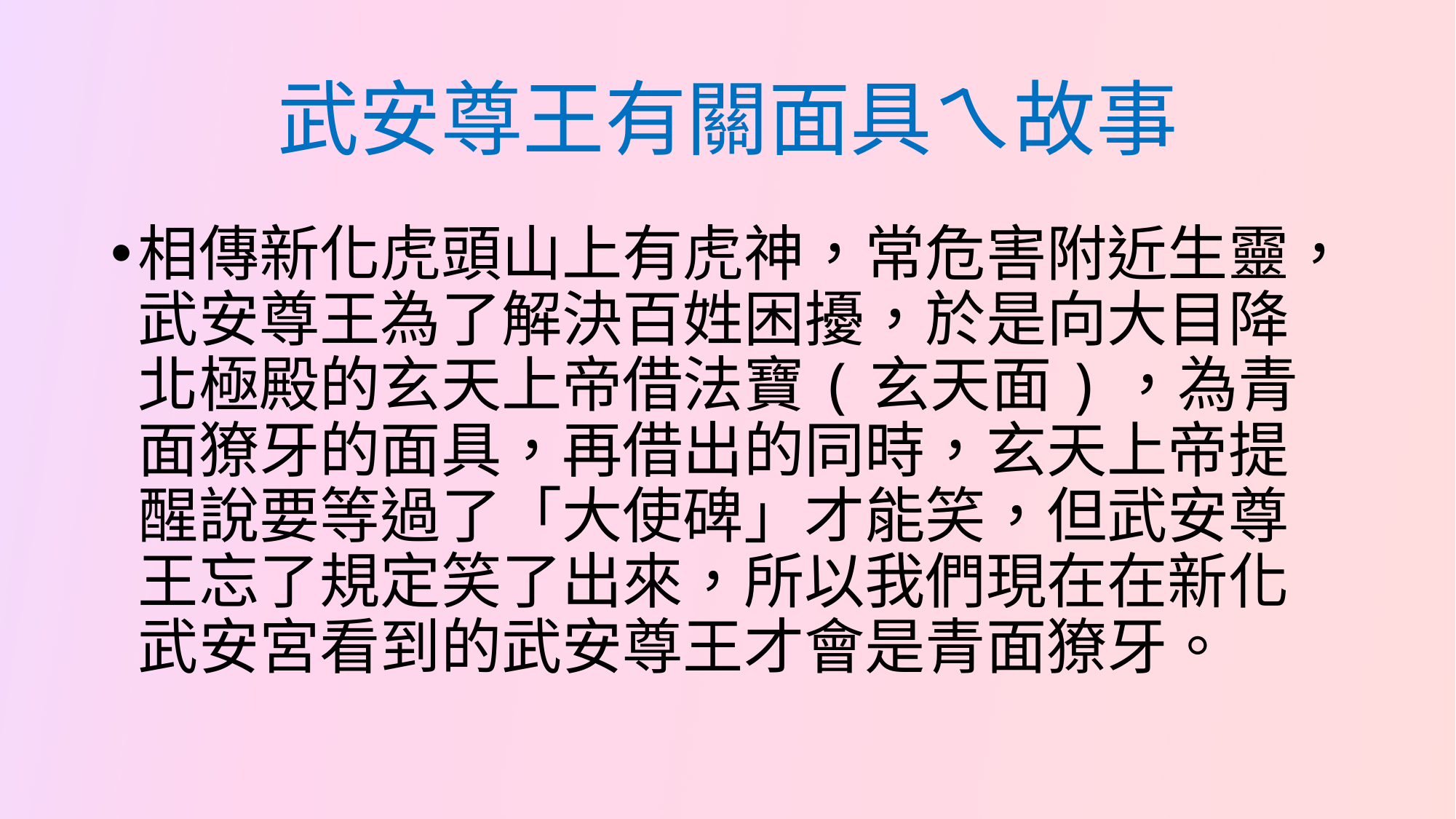

# 武安尊王有關面具ㄟ故事
相傳新化虎頭山上有虎神，常危害附近生靈，武安尊王為了解決百姓困擾，於是向大目降北極殿的玄天上帝借法寶(玄天面)，為青面獠牙的面具，再借出的同時，玄天上帝提醒說要等過了「大使碑」才能笑，但武安尊王忘了規定笑了出來，所以我們現在在新化武安宮看到的武安尊王才會是青面獠牙。